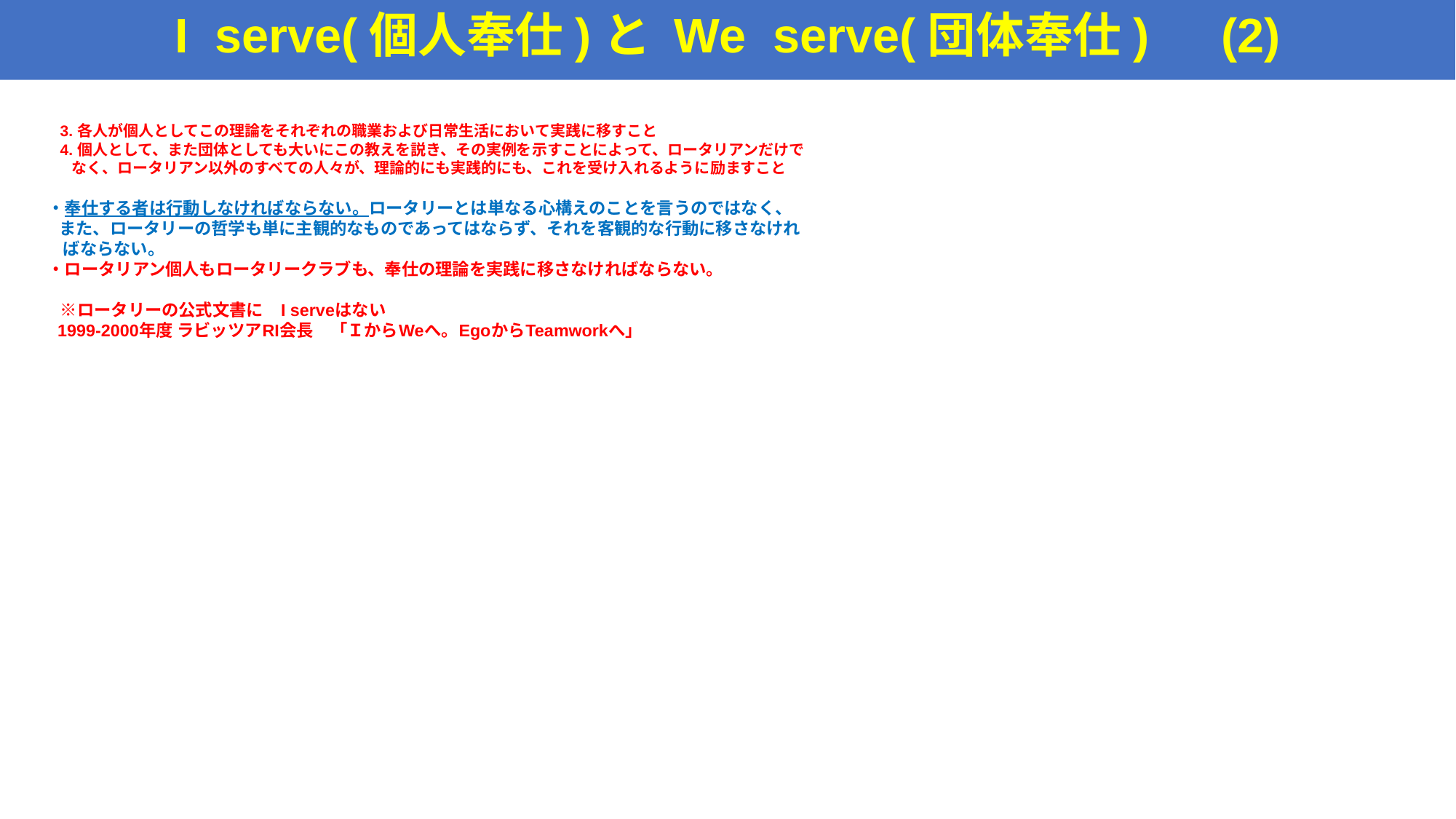

# I  serve(個人奉仕)と We  serve(団体奉仕)　(2)

    3. 各人が個人としてこの理論をそれぞれの職業および日常生活において実践に移すこと
    4. 個人として、また団体としても大いにこの教えを説き、その実例を示すことによって、ロータリアンだけで
        なく、ロータリアン以外のすべての人々が、理論的にも実践的にも、これを受け入れるように励ますこと

 ・奉仕する者は行動しなければならない。ロータリーとは単なる心構えのことを言うのではなく、
    また、ロータリーの哲学も単に主観的なものであってはならず、それを客観的な行動に移さなけれ
     ばならない。
 ・ロータリアン個人もロータリークラブも、奉仕の理論を実践に移さなければならない。

　※ロータリーの公式文書に　I serveはない
   1999-2000年度 ラビッツアRI会長　「ＩからWeへ。EgoからTeamworkへ」